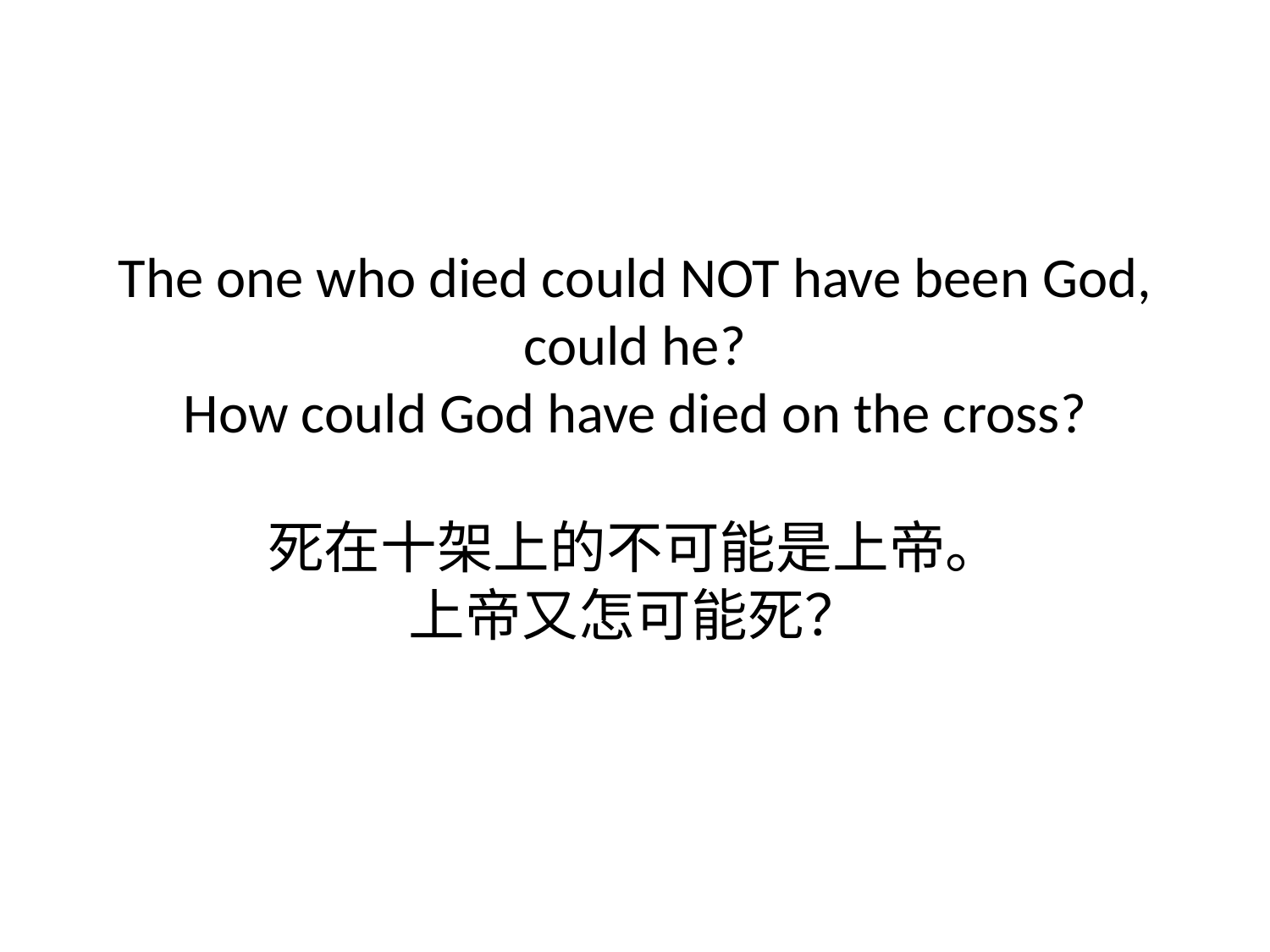

# The one who died could NOT have been God, could he? How could God have died on the cross? 死在十架上的不可能是上帝。 上帝又怎可能死？